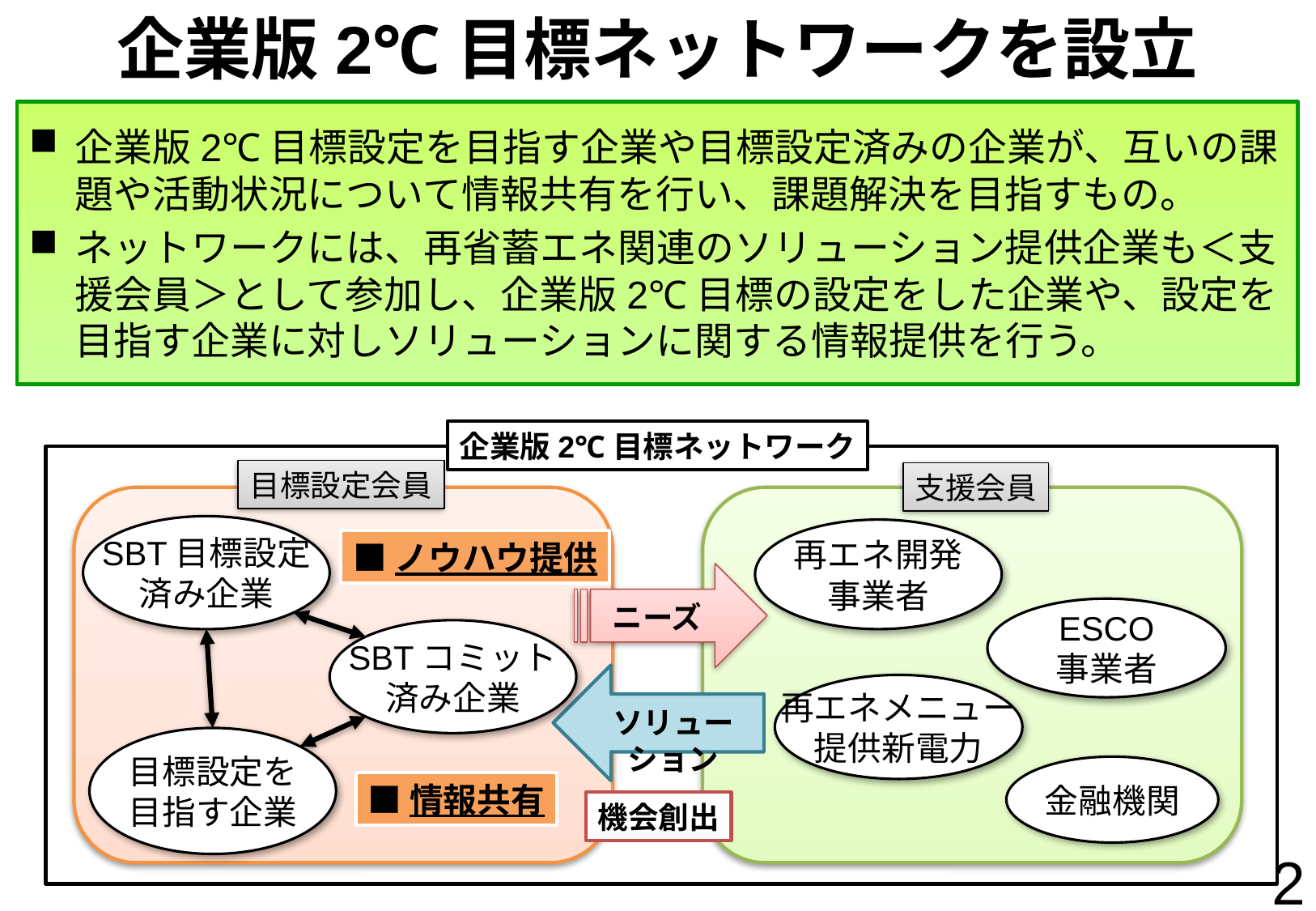

# 企業版2℃目標ネットワークを設立
企業版2℃目標設定を目指す企業や目標設定済みの企業が、互いの課題や活動状況について情報共有を行い、課題解決を目指すもの。
ネットワークには、再省蓄エネ関連のソリューション提供企業も＜支援会員＞として参加し、企業版2℃目標の設定をした企業や、設定を目指す企業に対しソリューションに関する情報提供を行う。
企業版2℃目標ネットワーク

目標設定会員
支援会員

SBT目標設定
済み企業
再エネ開発
事業者
■ノウハウ提供

ニーズ
ESCO
事業者
SBTコミット
済み企業

再エネメニュー
提供新電力
ソリューション
目標設定を
目指す企業
金融機関
■情報共有
機会創出
2